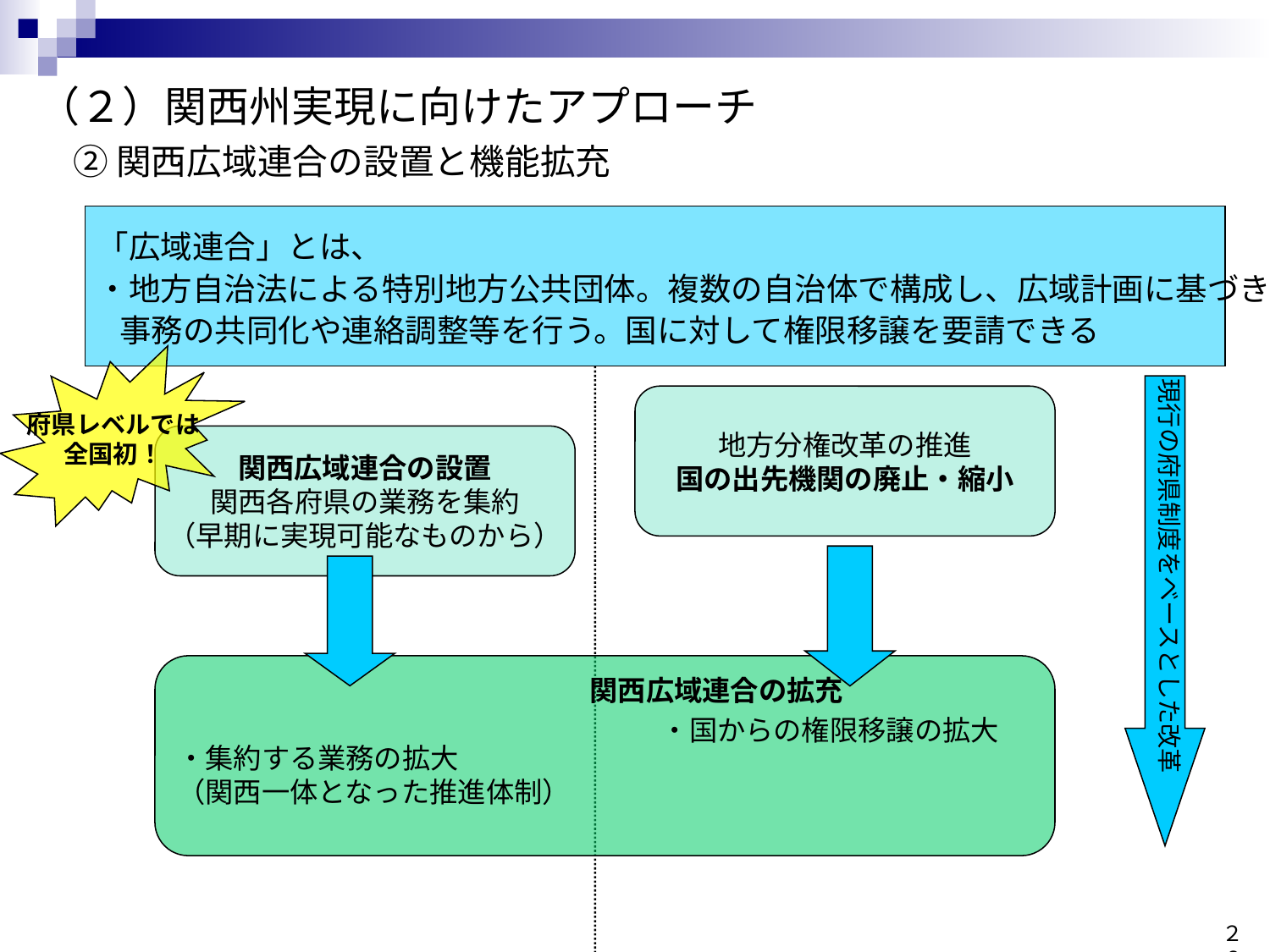

# （２）関西州実現に向けたアプローチ 　② 関西広域連合の設置と機能拡充
「広域連合」とは、
・地方自治法による特別地方公共団体。複数の自治体で構成し、広域計画に基づき、
  事務の共同化や連絡調整等を行う。国に対して権限移譲を要請できる
府県レベルでは
全国初！
現行の府県制度をベースとした改革

地方分権改革の推進
国の出先機関の廃止・縮小
関西広域連合の設置
関西各府県の業務を集約
（早期に実現可能なものから）

　　　　　　　　　　　　　関西広域連合の拡充

・集約する業務の拡大
（関西一体となった推進体制）

・国からの権限移譲の拡大

２６